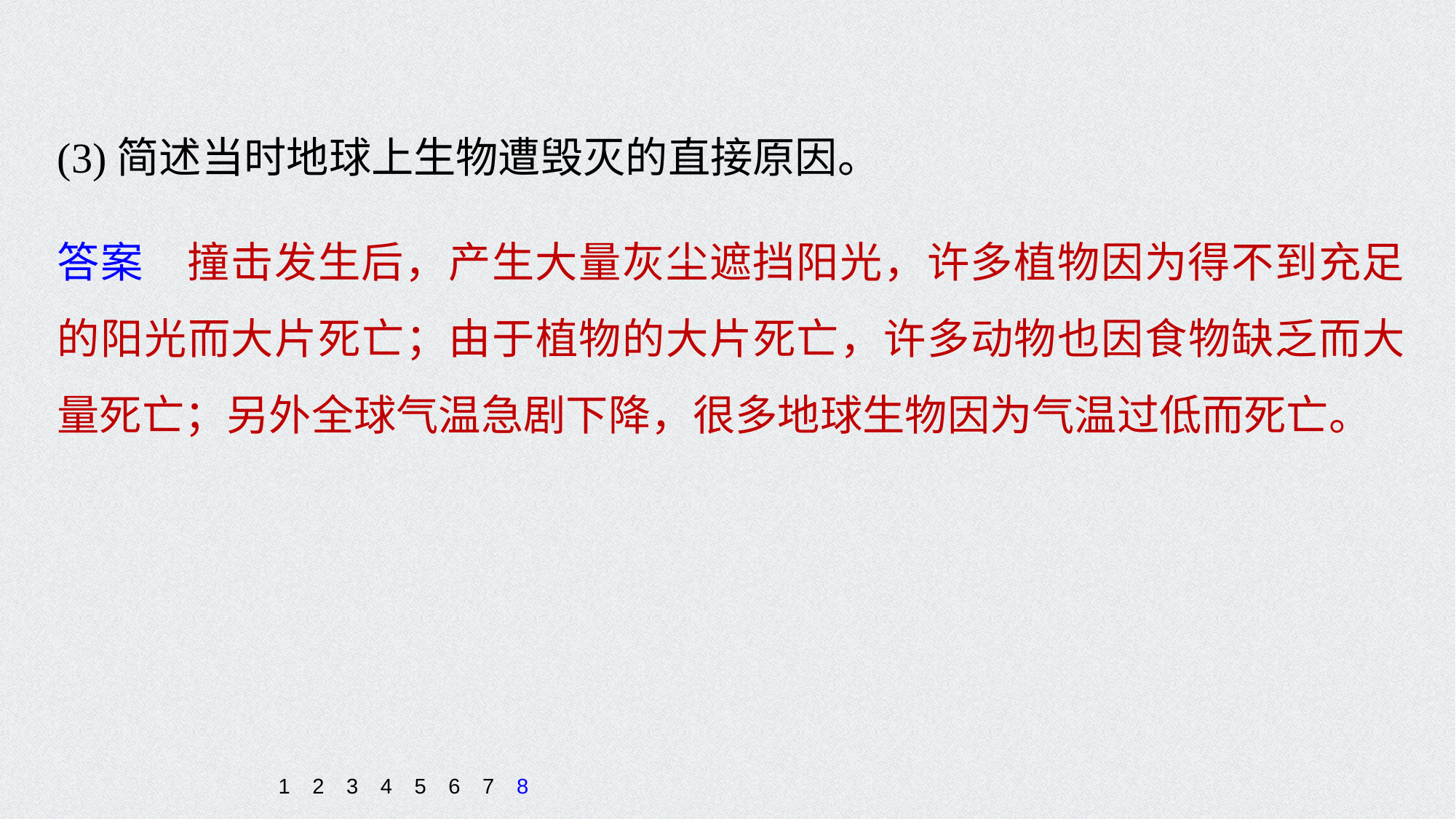

(3)简述当时地球上生物遭毁灭的直接原因。
答案　撞击发生后，产生大量灰尘遮挡阳光，许多植物因为得不到充足的阳光而大片死亡；由于植物的大片死亡，许多动物也因食物缺乏而大量死亡；另外全球气温急剧下降，很多地球生物因为气温过低而死亡。
1
2
3
4
5
6
7
8